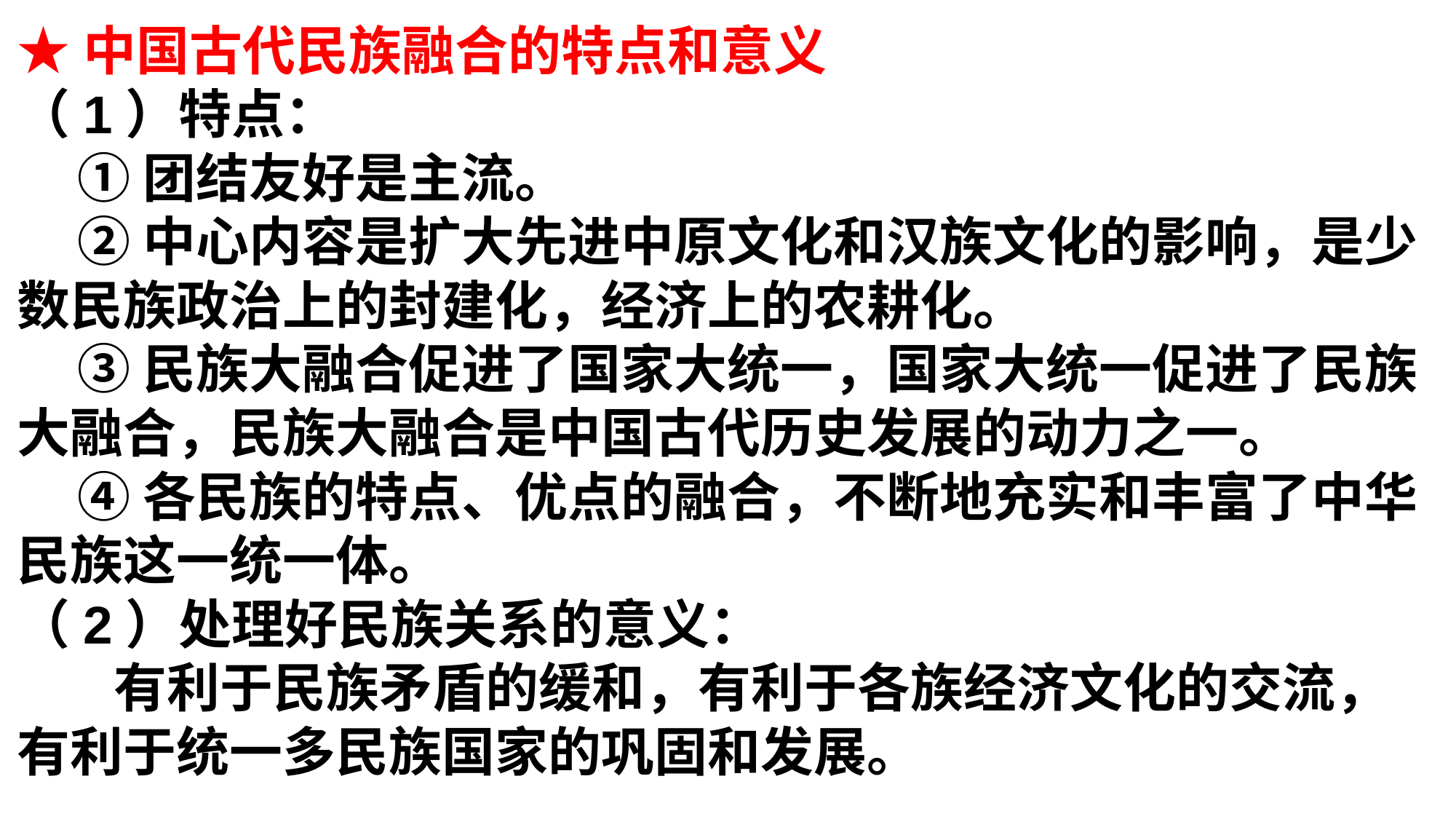

★中国古代民族融合的特点和意义
（1）特点：
     ①团结友好是主流。
     ②中心内容是扩大先进中原文化和汉族文化的影响，是少数民族政治上的封建化，经济上的农耕化。
     ③民族大融合促进了国家大统一，国家大统一促进了民族大融合，民族大融合是中国古代历史发展的动力之一。
     ④各民族的特点、优点的融合，不断地充实和丰富了中华民族这一统一体。
（2）处理好民族关系的意义：
       有利于民族矛盾的缓和，有利于各族经济文化的交流，有利于统一多民族国家的巩固和发展。